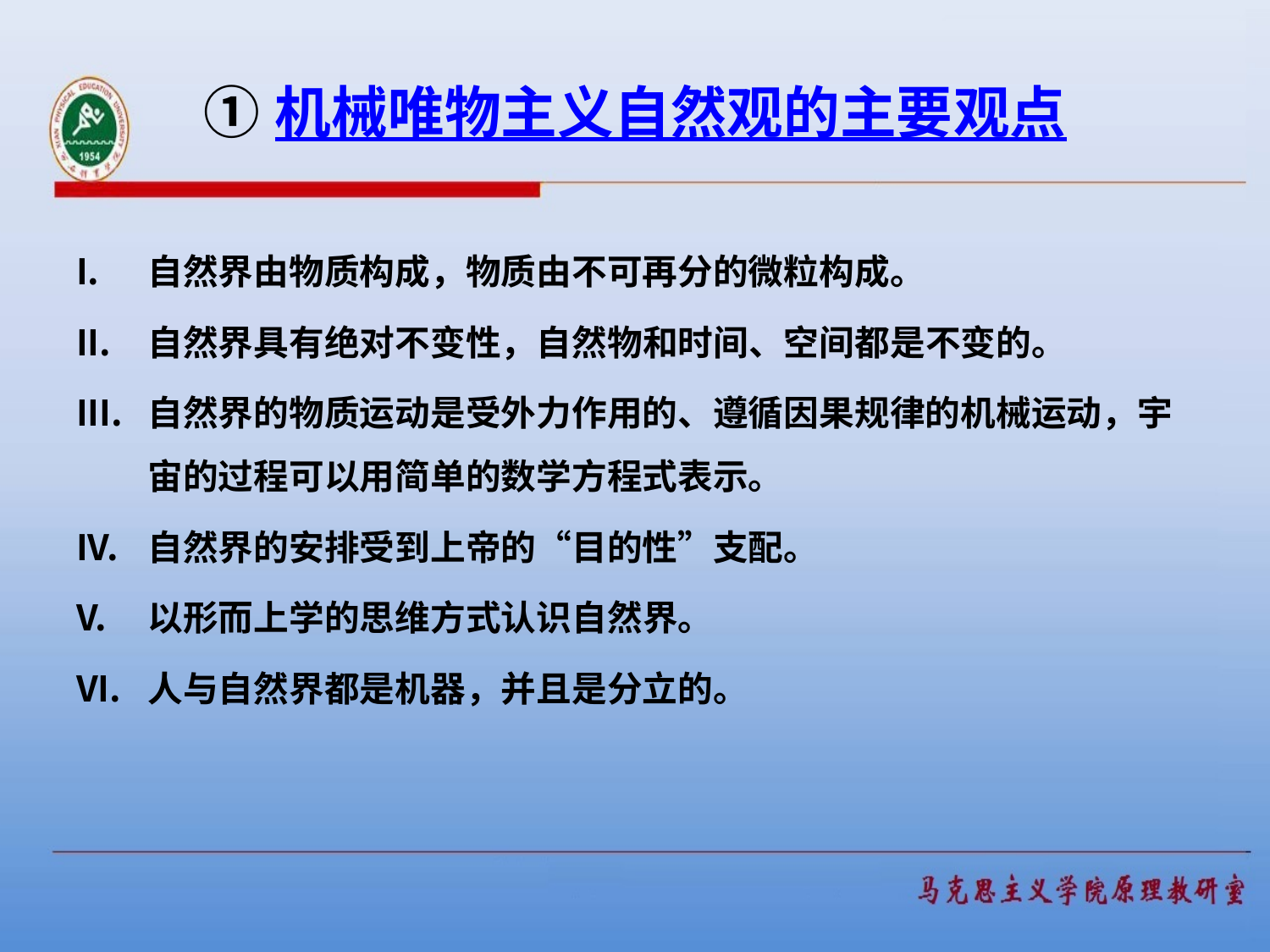

# 机械唯物主义自然观的主要观点
自然界由物质构成，物质由不可再分的微粒构成。
自然界具有绝对不变性，自然物和时间、空间都是不变的。
自然界的物质运动是受外力作用的、遵循因果规律的机械运动，宇宙的过程可以用简单的数学方程式表示。
自然界的安排受到上帝的“目的性”支配。
以形而上学的思维方式认识自然界。
人与自然界都是机器，并且是分立的。